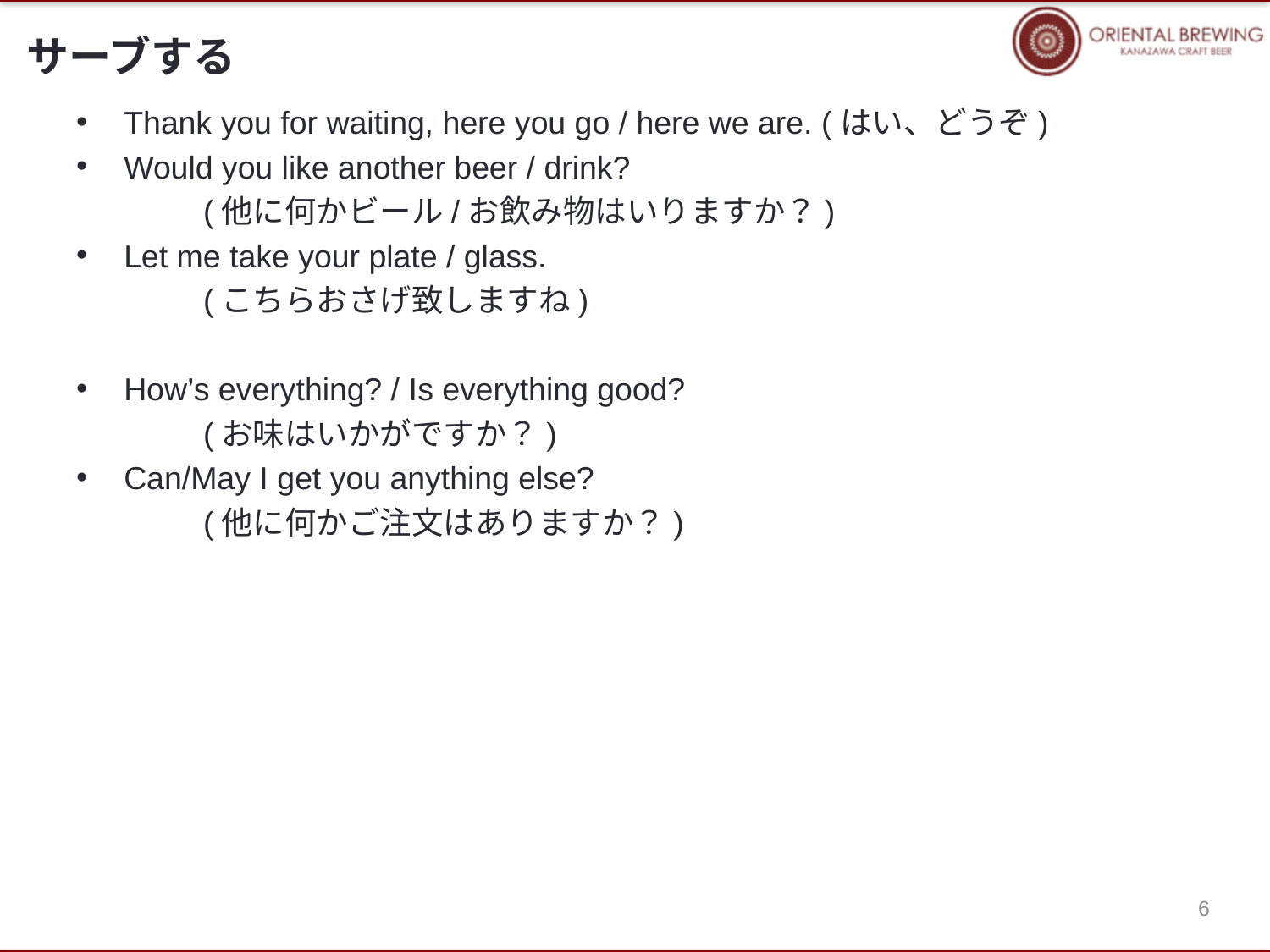

# サーブする
Thank you for waiting, here you go / here we are. (はい、どうぞ)
Would you like another beer / drink?
	(他に何かビール/お飲み物はいりますか？)
Let me take your plate / glass.
	(こちらおさげ致しますね)

How’s everything? / Is everything good?
	(お味はいかがですか？)
Can/May I get you anything else?
	(他に何かご注文はありますか？)